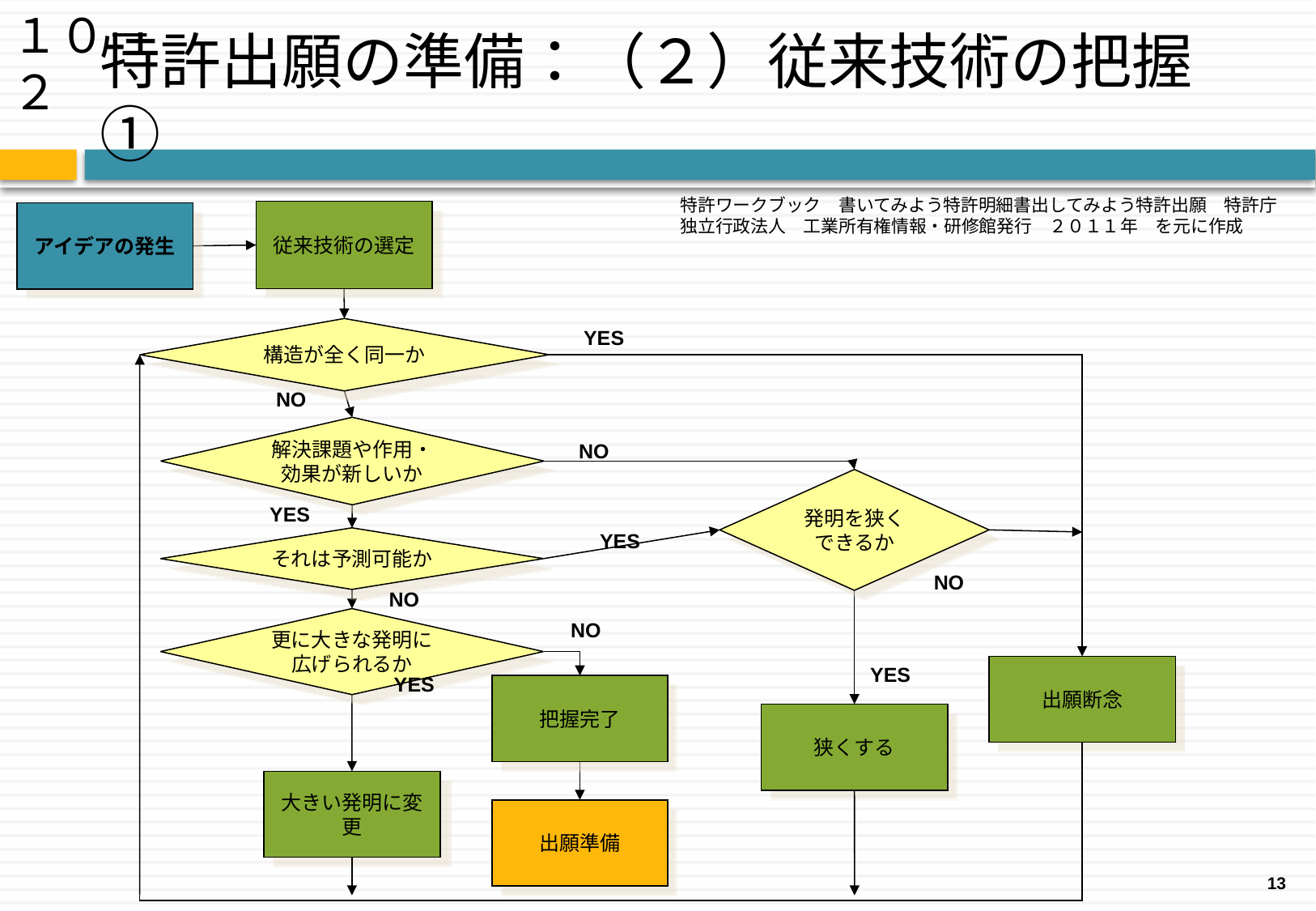

１０－２
# 特許出願の準備：（２）従来技術の把握①
特許ワークブック　書いてみよう特許明細書出してみよう特許出願　特許庁　独立行政法人　工業所有権情報・研修館発行　２０１１年　を元に作成
従来技術の選定
アイデアの発生
構造が全く同一か
YES
NO
解決課題や作用・効果が新しいか
NO
発明を狭くできるか
YES
YES
それは予測可能か
NO
NO
更に大きな発明に広げられるか
NO
YES
出願断念
YES
把握完了
狭くする
大きい発明に変更

出願準備
13